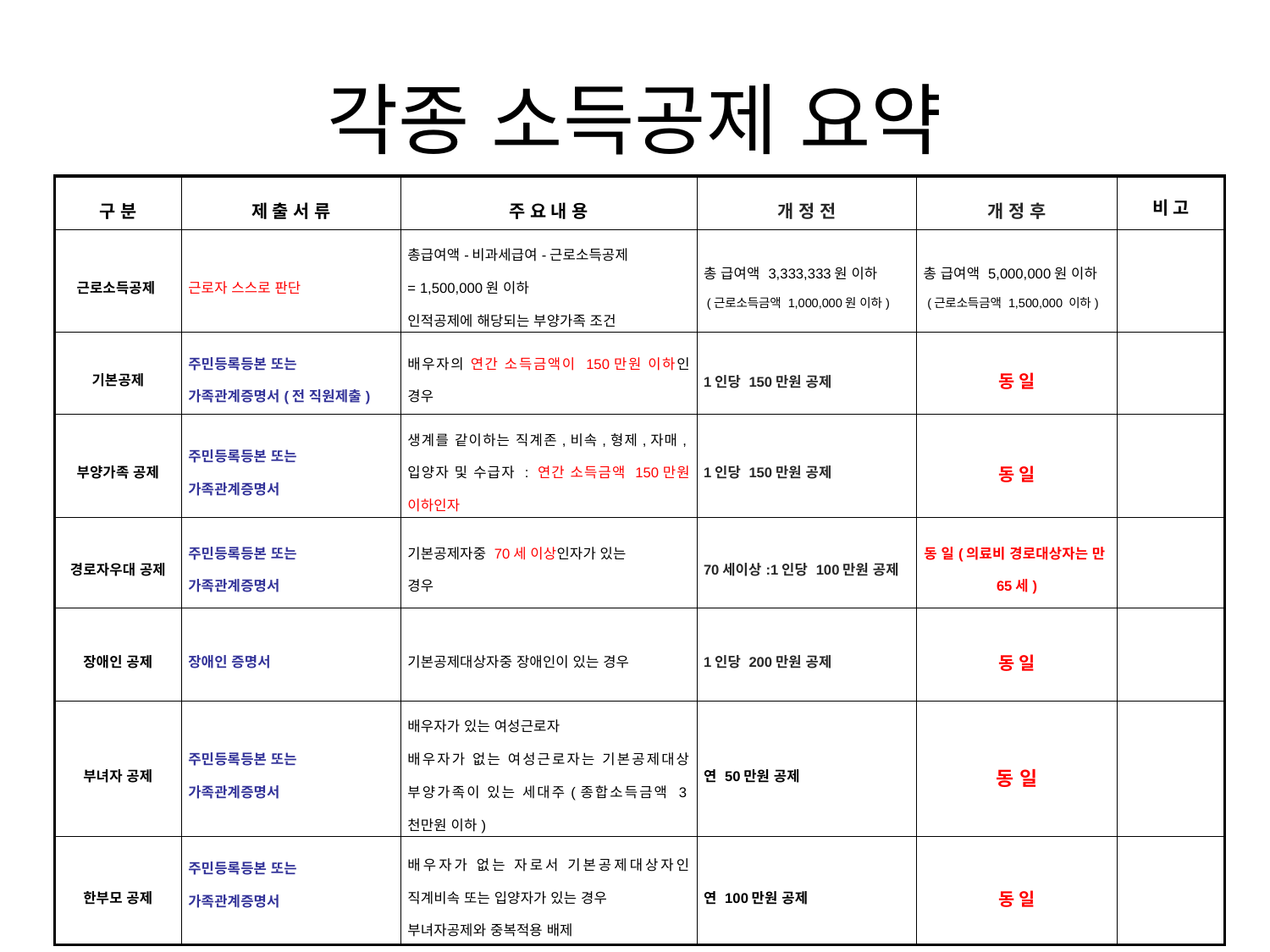

# 각종 소득공제 요약
| 구 분 | 제 출 서 류 | 주 요 내 용 | 개 정 전 | 개 정 후 | 비 고 |
| --- | --- | --- | --- | --- | --- |
| 근로소득공제 | 근로자 스스로 판단 | 총급여액-비과세급여-근로소득공제 = 1,500,000원 이하 인적공제에 해당되는 부양가족 조건 | 총 급여액 3,333,333원 이하 (근로소득금액 1,000,000원 이하) | 총 급여액 5,000,000원 이하 (근로소득금액 1,500,000 이하) |  |
| 기본공제 | 주민등록등본 또는 가족관계증명서(전 직원제출) | 배우자의 연간 소득금액이 150만원 이하인 경우 | 1인당 150만원 공제 | 동 일 |  |
| 부양가족 공제 | 주민등록등본 또는 가족관계증명서 | 생계를 같이하는 직계존,비속,형제,자매,입양자 및 수급자 : 연간 소득금액 150만원 이하인자 | 1인당 150만원 공제 | 동 일 |  |
| 경로자우대 공제 | 주민등록등본 또는 가족관계증명서 | 기본공제자중 70세 이상인자가 있는 경우 | 70세이상:1인당 100만원 공제 | 동 일(의료비 경로대상자는 만65세) |  |
| 장애인 공제 | 장애인 증명서 | 기본공제대상자중 장애인이 있는 경우 | 1인당 200만원 공제 | 동 일 |  |
| 부녀자 공제 | 주민등록등본 또는 가족관계증명서 | 배우자가 있는 여성근로자 배우자가 없는 여성근로자는 기본공제대상 부양가족이 있는 세대주(종합소득금액 3천만원 이하) | 연 50만원 공제 | 동 일 |  |
| 한부모 공제 | 주민등록등본 또는 가족관계증명서 | 배우자가 없는 자로서 기본공제대상자인 직계비속 또는 입양자가 있는 경우 부녀자공제와 중복적용 배제 | 연 100만원 공제 | 동 일 |  |